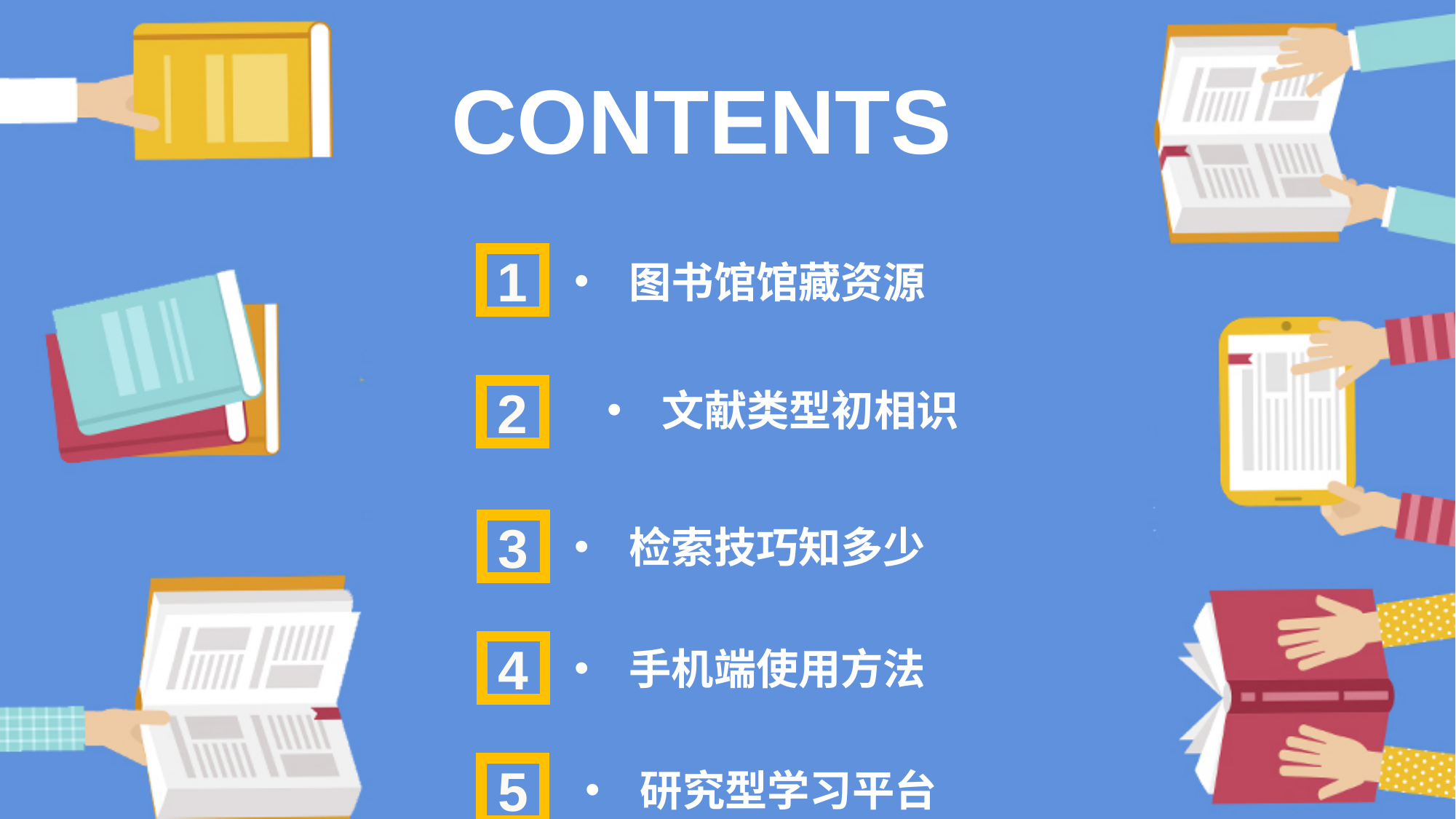

CONTENTS
1
图书馆馆藏资源
文献类型初相识
2
3
检索技巧知多少
4
手机端使用方法
5
研究型学习平台